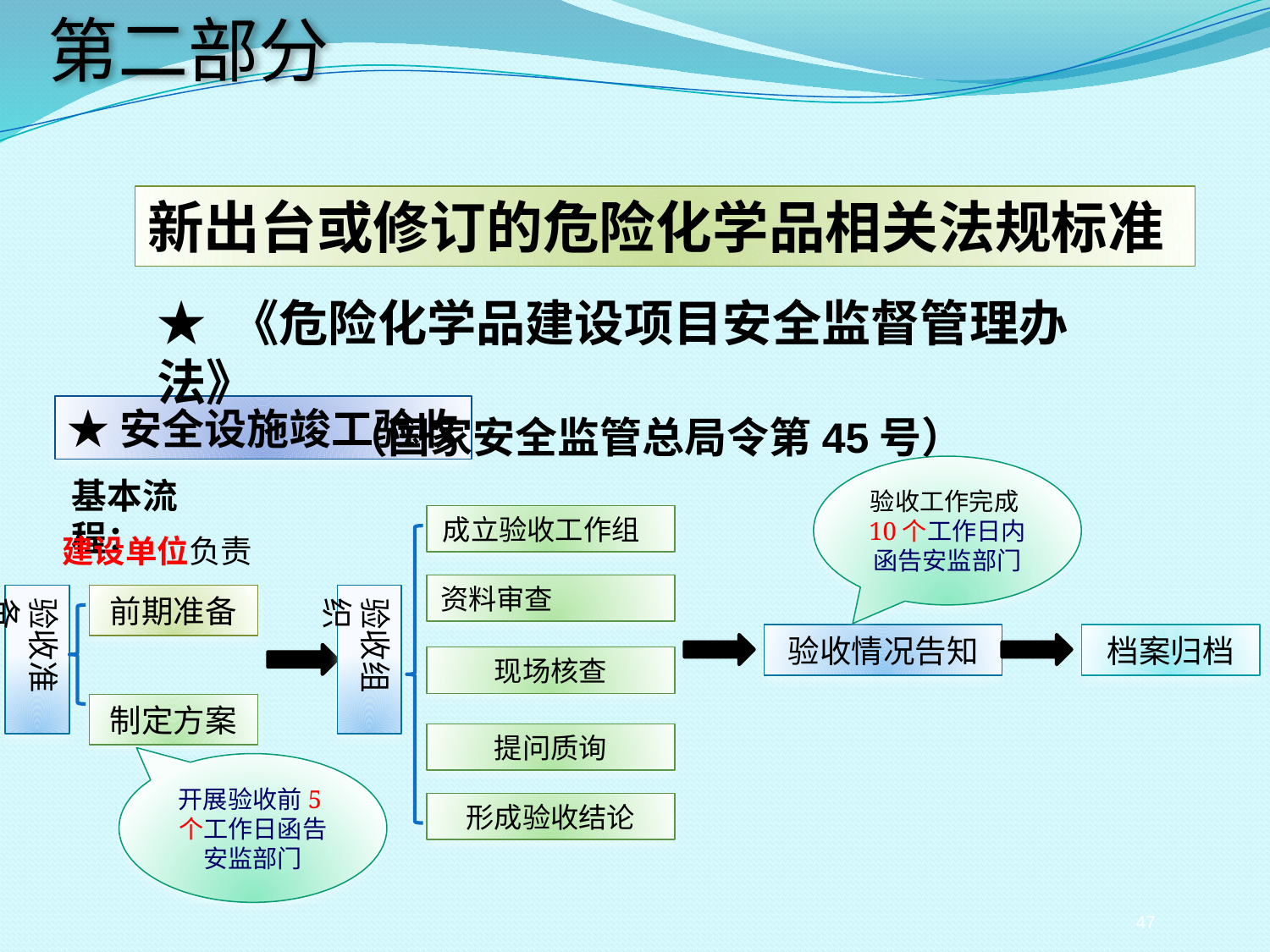

第二部分
新出台或修订的危险化学品相关法规标准
★ 《危险化学品建设项目安全监督管理办法》
（国家安全监管总局令第45号）
★安全设施竣工验收
验收工作完成10个工作日内函告安监部门
基本流程：
成立验收工作组
建设单位负责

资料审查
验收准备
前期准备
验收组织

验收情况告知
档案归档

现场核查
制定方案
提问质询
开展验收前5个工作日函告安监部门
形成验收结论
47